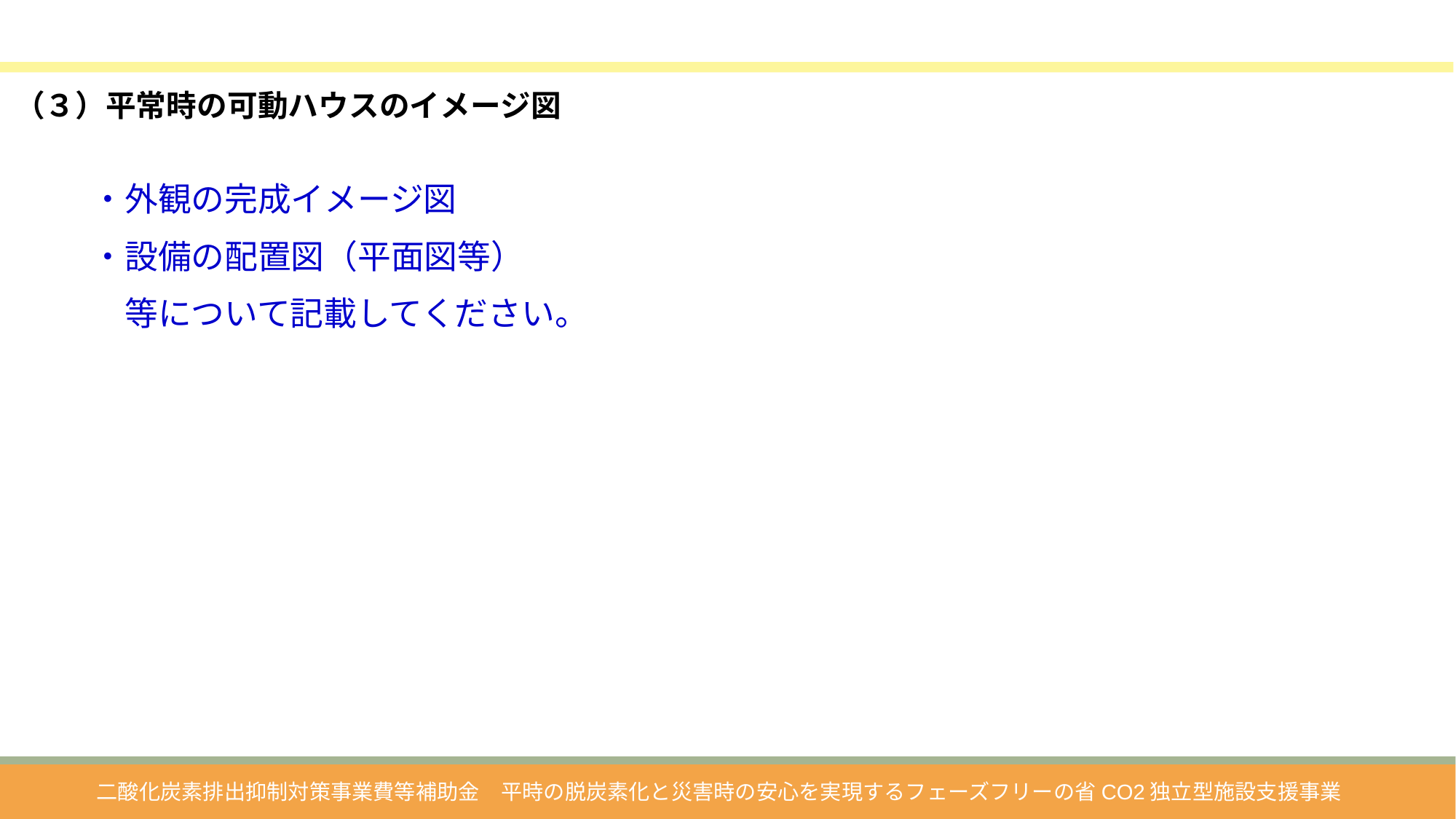

（３）平常時の可動ハウスのイメージ図

・外観の完成イメージ図
・設備の配置図（平面図等）
　等について記載してください。

二酸化炭素排出抑制対策事業費等補助金　平時の脱炭素化と災害時の安心を実現するフェーズフリーの省CO2独立型施設支援事業